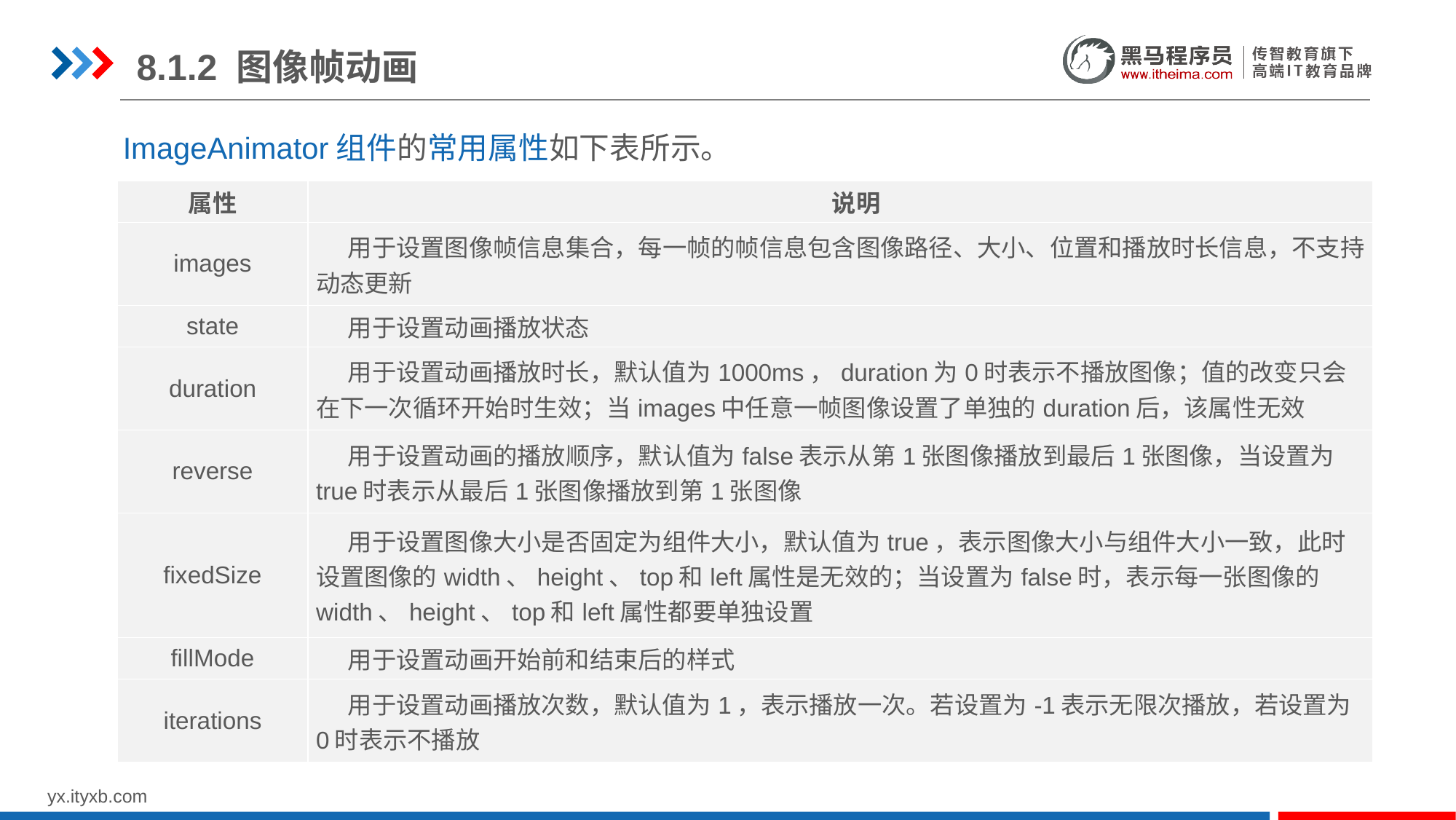

8.1.2 图像帧动画
ImageAnimator组件的常用属性如下表所示。
| 属性 | 说明 |
| --- | --- |
| images | 用于设置图像帧信息集合，每一帧的帧信息包含图像路径、大小、位置和播放时长信息，不支持动态更新 |
| state | 用于设置动画播放状态 |
| duration | 用于设置动画播放时长，默认值为1000ms，duration为0时表示不播放图像；值的改变只会在下一次循环开始时生效；当images中任意一帧图像设置了单独的duration后，该属性无效 |
| reverse | 用于设置动画的播放顺序，默认值为false表示从第1张图像播放到最后1张图像，当设置为true时表示从最后1张图像播放到第1张图像 |
| fixedSize | 用于设置图像大小是否固定为组件大小，默认值为true，表示图像大小与组件大小一致，此时设置图像的width、height、top和left属性是无效的；当设置为false时，表示每一张图像的width、height、top和left属性都要单独设置 |
| fillMode | 用于设置动画开始前和结束后的样式 |
| iterations | 用于设置动画播放次数，默认值为1，表示播放一次。若设置为-1表示无限次播放，若设置为0时表示不播放 |